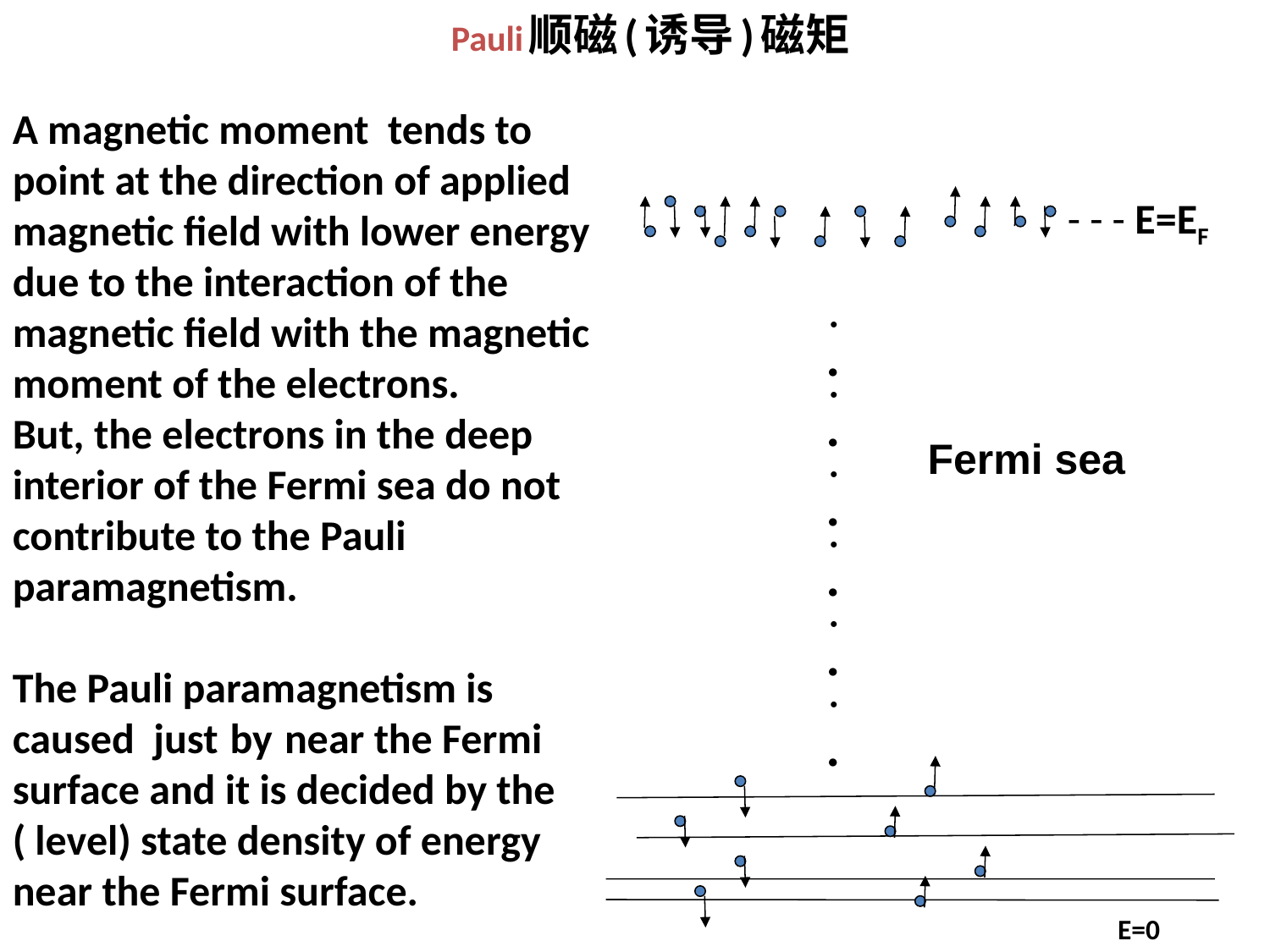

# Pauli顺磁(诱导)磁矩
A magnetic moment  tends to point at the direction of applied magnetic field with lower energy due to the interaction of the magnetic field with the magnetic moment of the electrons.
But, the electrons in the deep interior of the Fermi sea do not contribute to the Pauli paramagnetism.

The Pauli paramagnetism is caused  just by near the Fermi surface and it is decided by the  ( level) state density of energy near the Fermi surface.

- - - E=EF

·
·
·
·
Fermi sea
·
·
·
·
·
·
·

·

E=0